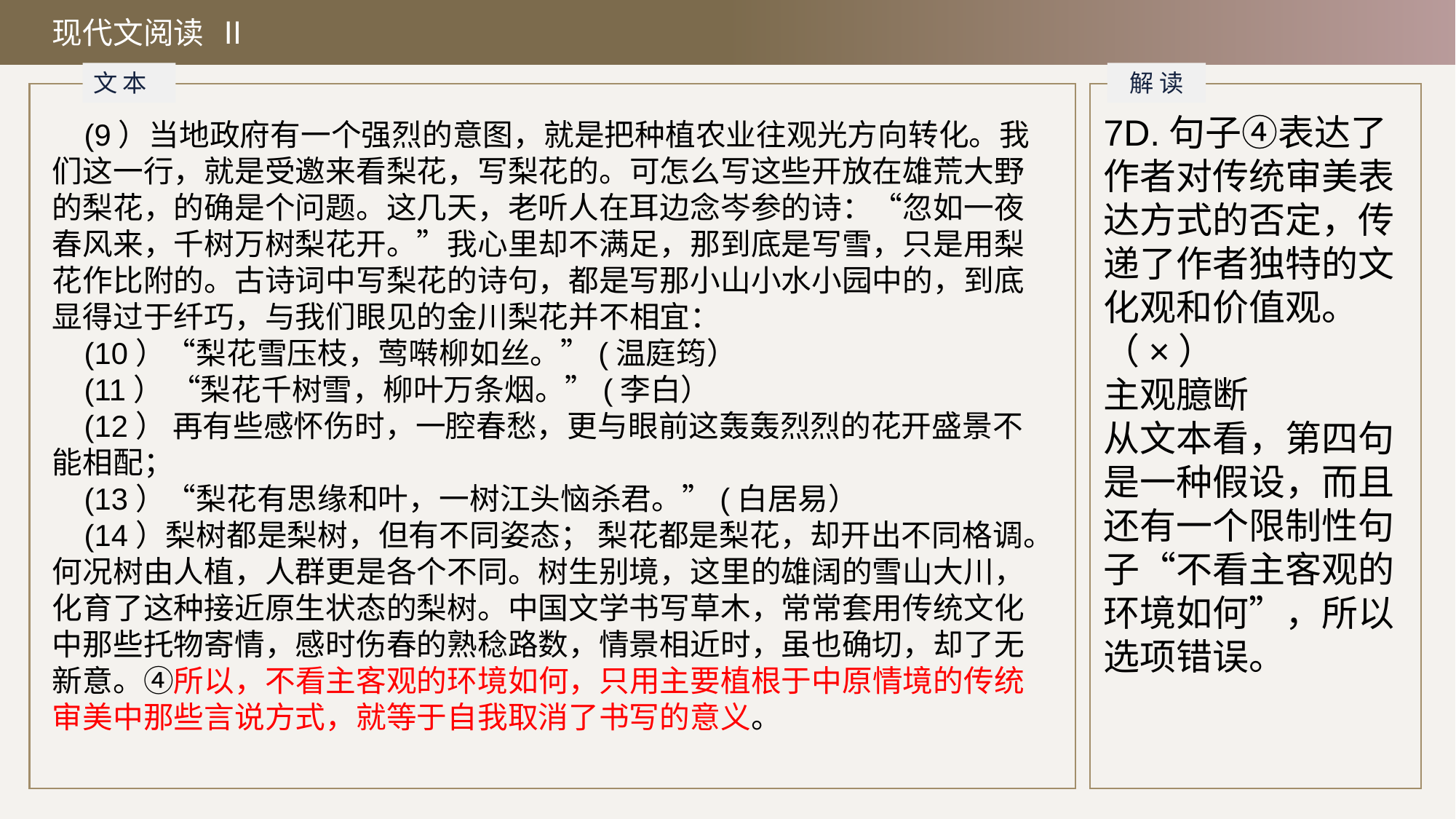

现代文阅读  Ⅱ
文 本
解 读

7D.句子④表达了作者对传统审美表达方式的否定，传递了作者独特的文化观和价值观。（×）
主观臆断
从文本看，第四句是一种假设，而且还有一个限制性句子“不看主客观的环境如何”，所以选项错误。
(9）当地政府有一个强烈的意图，就是把种植农业往观光方向转化。我们这一行，就是受邀来看梨花，写梨花的。可怎么写这些开放在雄荒大野的梨花，的确是个问题。这几天，老听人在耳边念岑参的诗：“忽如一夜春风来，千树万树梨花开。”我心里却不满足，那到底是写雪，只是用梨花作比附的。古诗词中写梨花的诗句，都是写那小山小水小园中的，到底显得过于纤巧，与我们眼见的金川梨花并不相宜：
(10）“梨花雪压枝，莺啭柳如丝。”(温庭筠）
(11） “梨花千树雪，柳叶万条烟。”(李白）
(12） 再有些感怀伤时，一腔春愁，更与眼前这轰轰烈烈的花开盛景不能相配；
(13）“梨花有思缘和叶，一树江头恼杀君。”(白居易）
(14）梨树都是梨树，但有不同姿态； 梨花都是梨花，却开出不同格调。何况树由人植，人群更是各个不同。树生别境，这里的雄阔的雪山大川，化育了这种接近原生状态的梨树。中国文学书写草木，常常套用传统文化中那些托物寄情，感时伤春的熟稔路数，情景相近时，虽也确切，却了无新意。④所以，不看主客观的环境如何，只用主要植根于中原情境的传统审美中那些言说方式，就等于自我取消了书写的意义。